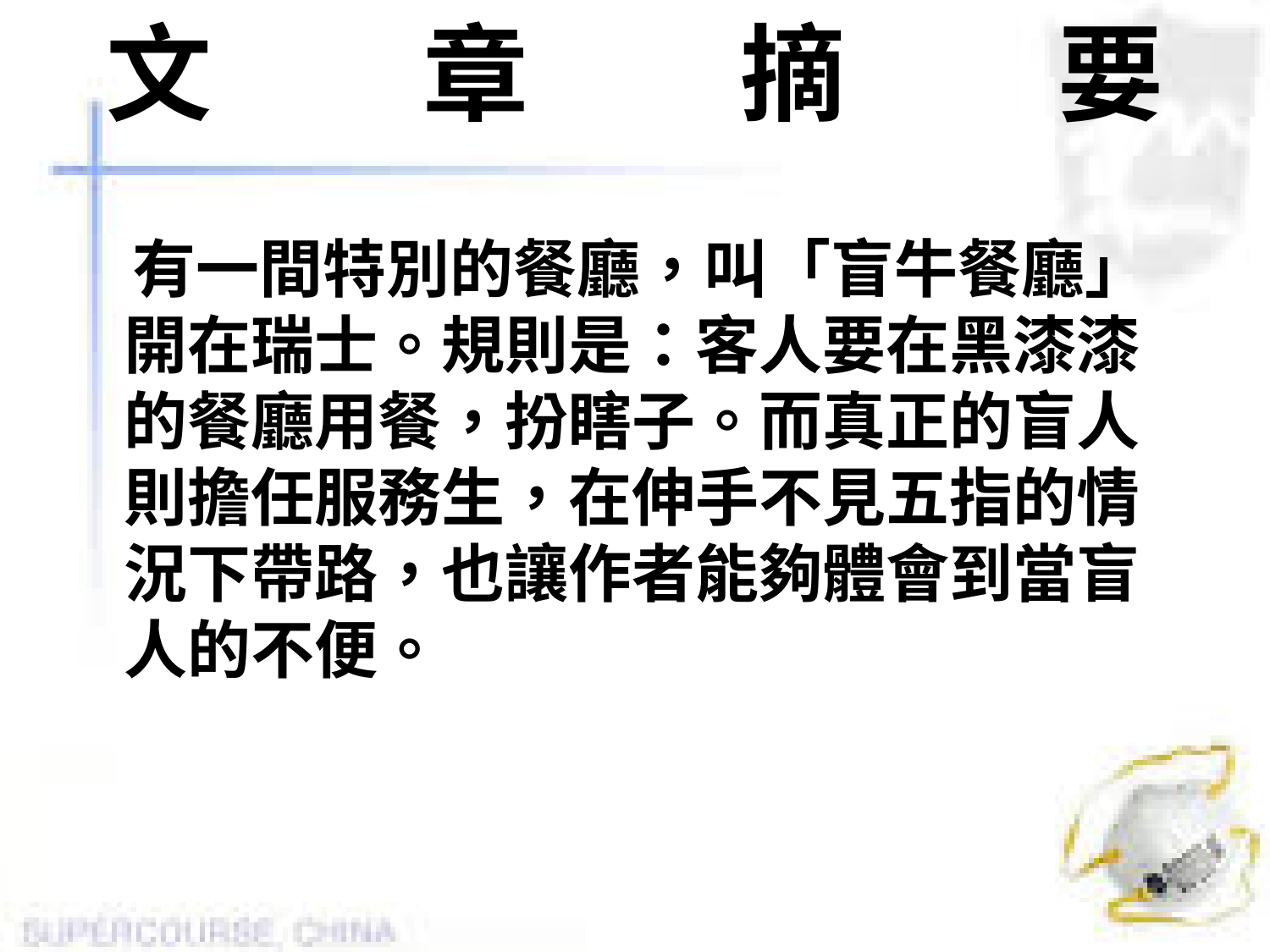

# 文　　章　　摘　　要
　有一間特別的餐廳，叫「盲牛餐廳」開在瑞士。規則是：客人要在黑漆漆的餐廳用餐，扮瞎子。而真正的盲人則擔任服務生，在伸手不見五指的情況下帶路，也讓作者能夠體會到當盲人的不便。